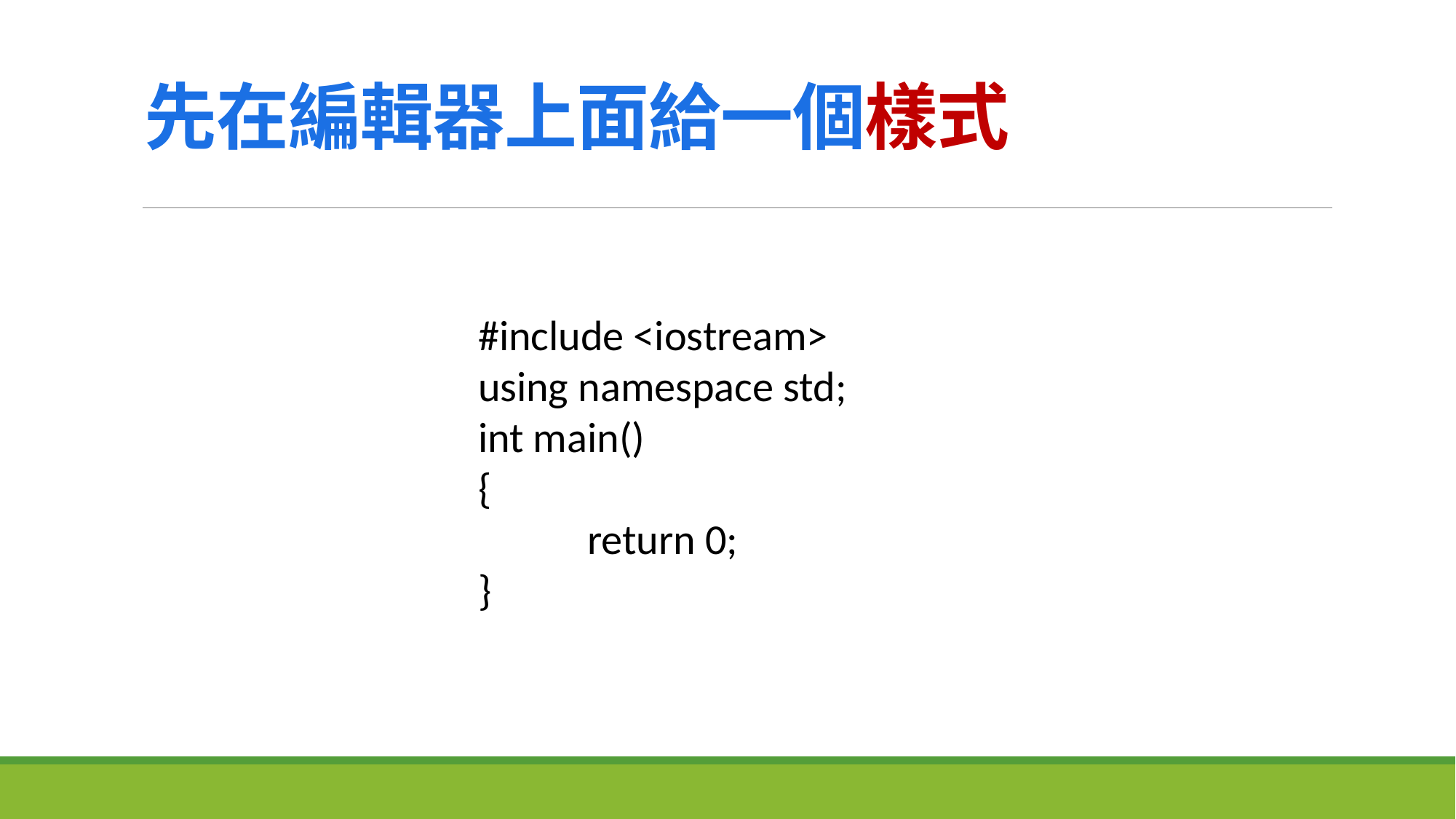

# 先在編輯器上面給一個樣式
#include <iostream>
using namespace std;
int main()
{
	return 0;
}